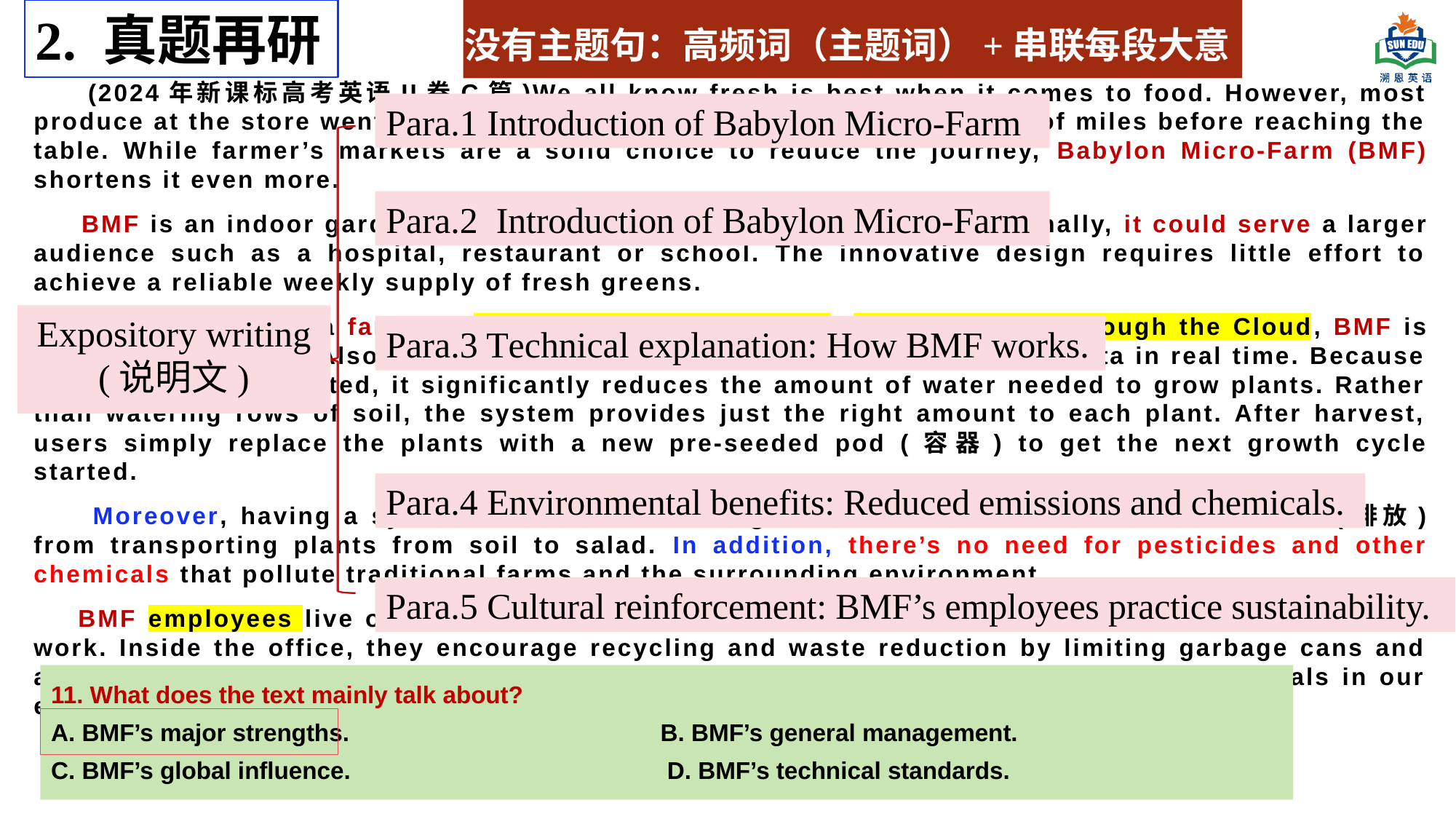

2. 真题再研
没有主题句：高频词（主题词）+串联每段大意
     (2024年新课标高考英语II卷C篇)We all know fresh is best when it comes to food. However, most produce at the store went through weeks of travel and covered hundreds of miles before reaching the table. While farmer’s markets are a solid choice to reduce the journey, Babylon Micro-Farm (BMF) shortens it even more.
     BMF is an indoor garden system. It can be set up for a family. Additionally, it could serve a larger audience such as a hospital, restaurant or school. The innovative design requires little effort to achieve a reliable weekly supply of fresh greens.
     Specifically, it’s a farm that relies on new technology. By connecting through the Cloud, BMF is remotely monitored. Also, there is a convenient app that provides growing data in real time. Because the system is automated, it significantly reduces the amount of water needed to grow plants. Rather than watering rows of soil, the system provides just the right amount to each plant. After harvest, users simply replace the plants with a new pre-seeded pod (容器) to get the next growth cycle started.
     Moreover, having a system in the same building where it’s eaten means zero emissions (排放) from transporting plants from soil to salad. In addition, there’s no need for pesticides and other chemicals that pollute traditional farms and the surrounding environment.
    BMF employees live out sustainability in their everyday lives. About half of them walk or bike to work. Inside the office, they encourage recycling and waste reduction by limiting garbage cans and avoiding single-use plastic. “We are passionate about reducing waste, carbon and chemicals in our environment,” said a BMF employee.

Para.1 Introduction of Babylon Micro-Farm

Para.2  Introduction of Babylon Micro-Farm
Expository writing
(说明文)
Para.3 Technical explanation: How BMF works.
Para.4 Environmental benefits: Reduced emissions and chemicals.
Para.5 Cultural reinforcement: BMF’s employees practice sustainability.
11. What does the text mainly talk about?
A. BMF’s major strengths.	                                          B. BMF’s general management.
C. BMF’s global influence.	                                           D. BMF’s technical standards.